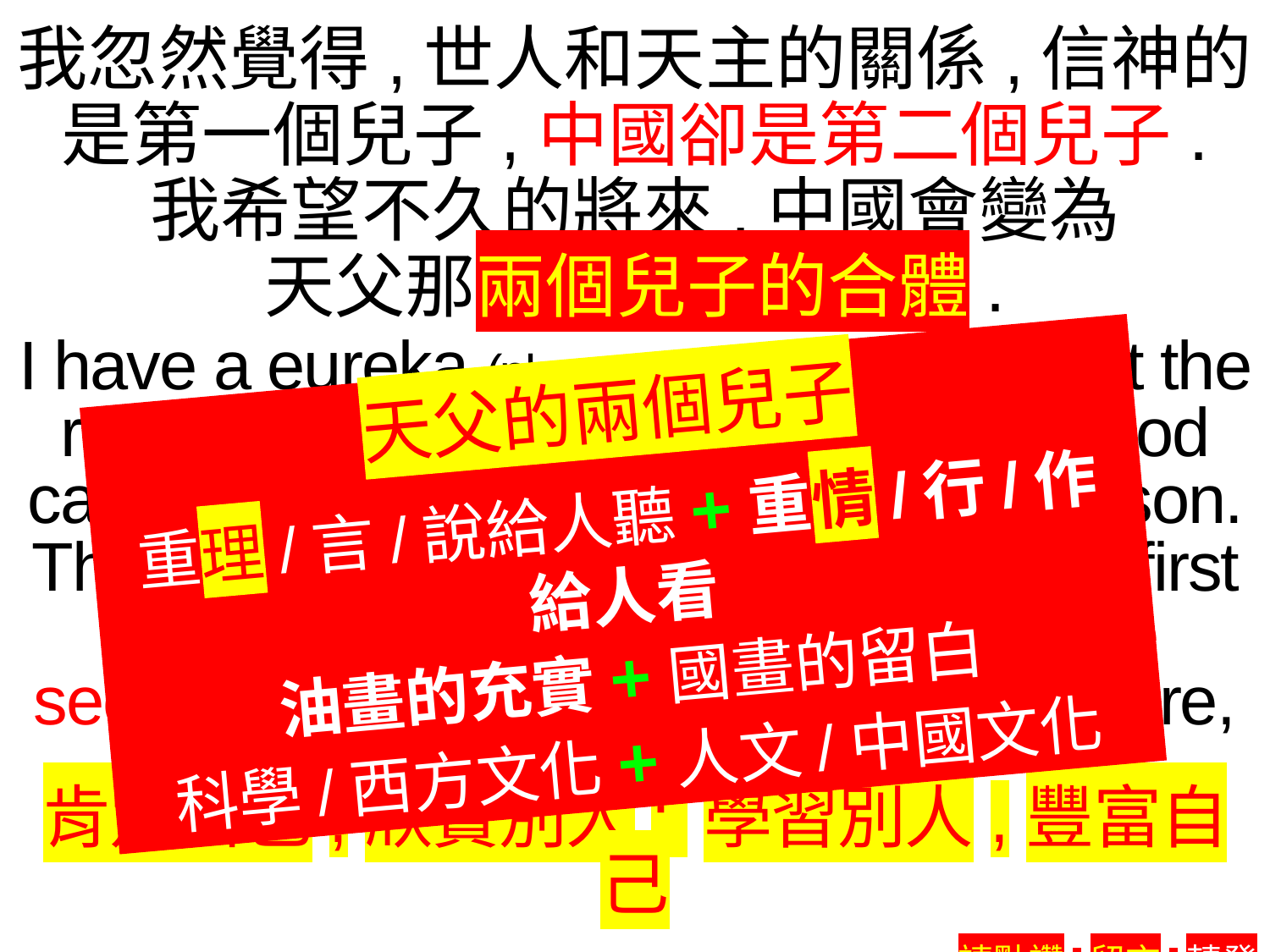

我忽然覺得,世人和天主的關係,信神的是第一個兒子,中國卻是第二個兒子.
我希望不久的將來,中國會變為
天父那兩個兒子的合體.
I have a eureka (phenomenal) moment that the relationship between humanity and God can be likened to the first and second son. Those who believe in God are like the first son, while China can be seen as the second son. I hope that in the near future,

肯定自己,欣賞別人; 學習別人,豐富自己
請點讚,留言,轉發

天父的兩個兒子
重理/言/說給人聽+重情/行/作給人看
油畫的充實+國畫的留白
科學/西方文化+人文/中國文化